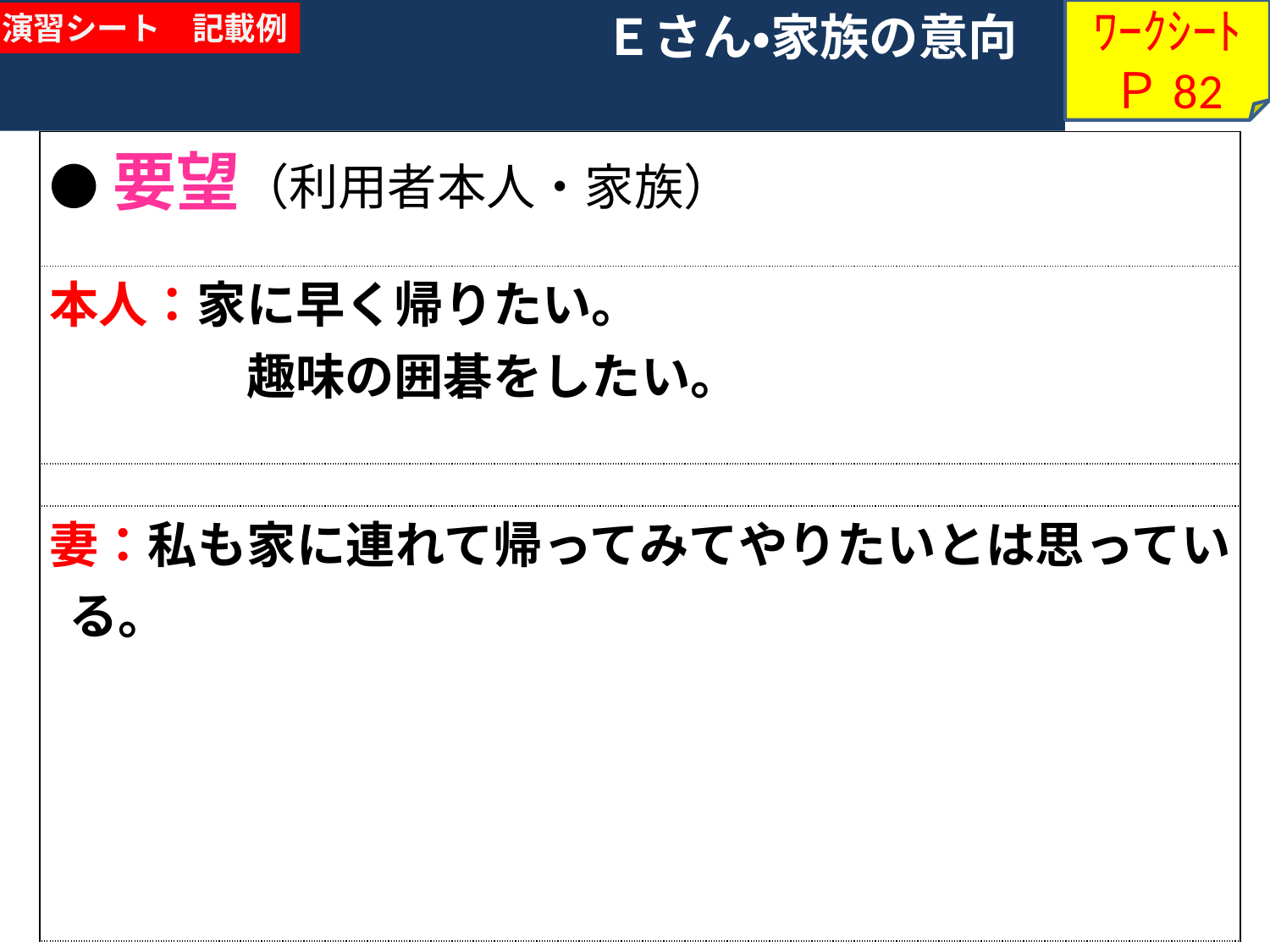

Ｅさん・家族の意向
ﾜｰｸｼｰﾄ
Ｐ82
演習シート　記載例
| ●要望（利用者本人・家族） |
| --- |
| 本人：家に早く帰りたい。 　　　　趣味の囲碁をしたい。 |
|  |
| 妻：私も家に連れて帰ってみてやりたいとは思っている。 |